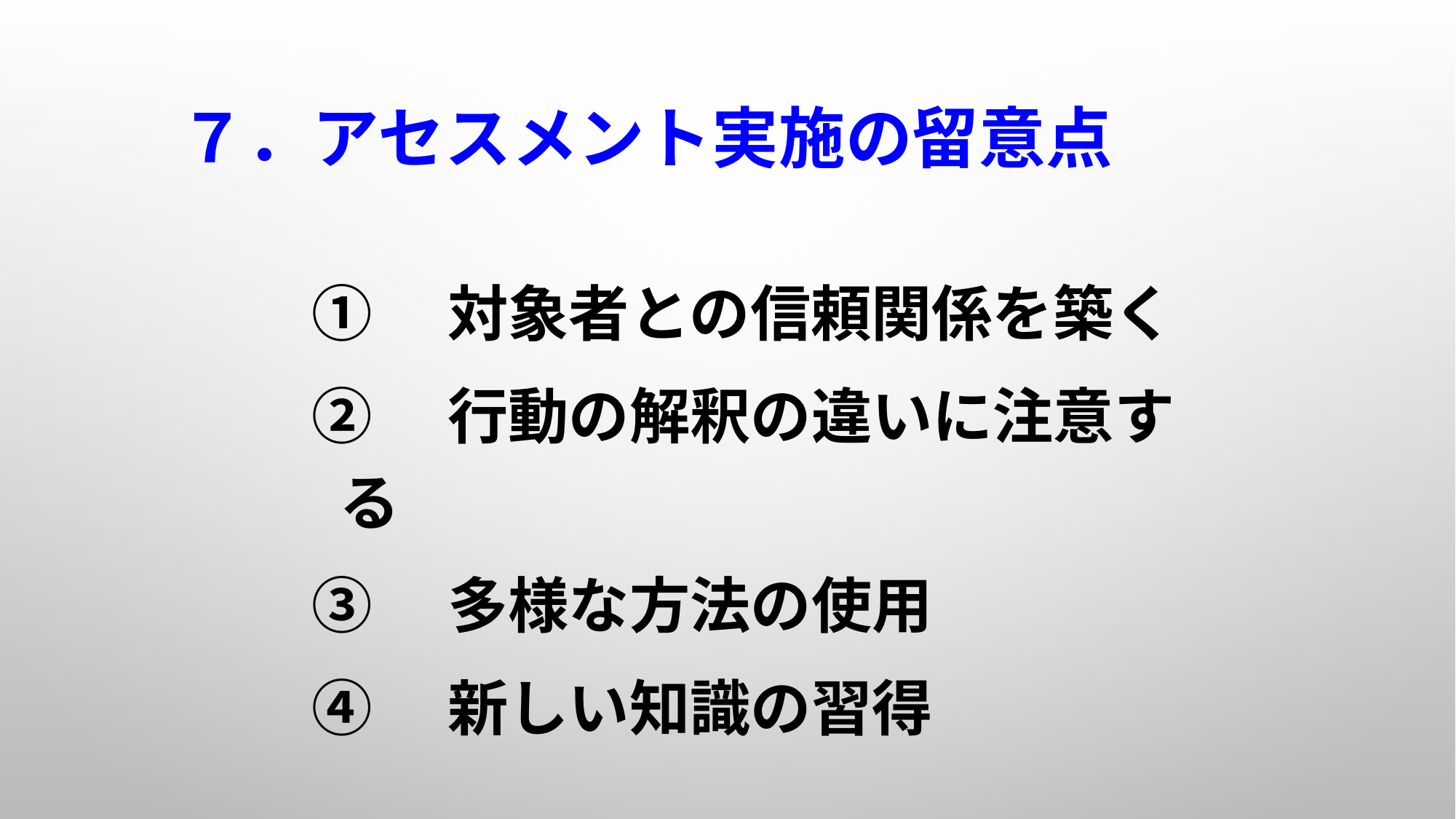

# ７．アセスメント実施の留意点
①　対象者との信頼関係を築く
②　行動の解釈の違いに注意する
③　多様な方法の使用
④　新しい知識の習得